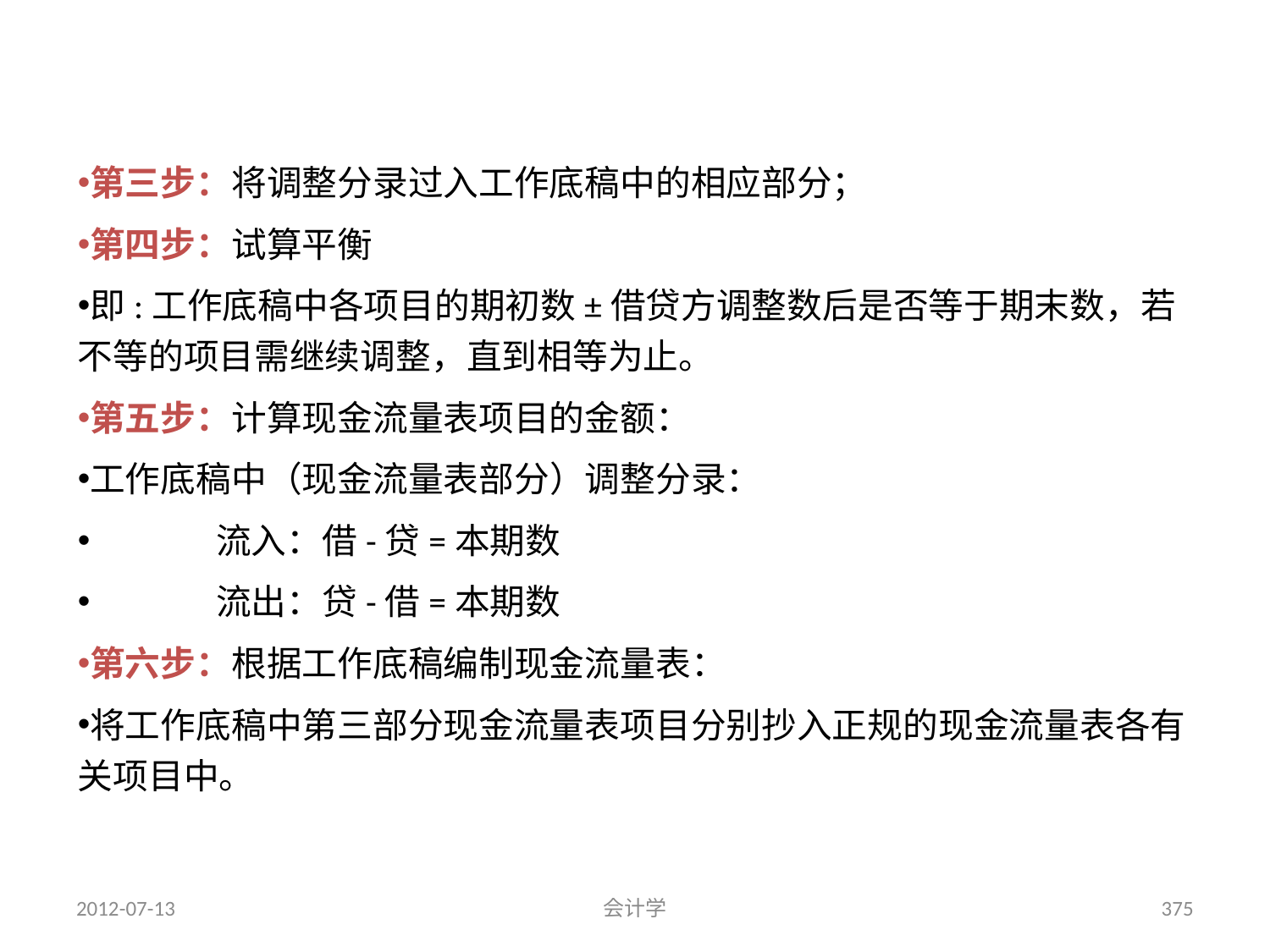

第三步：将调整分录过入工作底稿中的相应部分；
第四步：试算平衡
即:工作底稿中各项目的期初数±借贷方调整数后是否等于期末数，若不等的项目需继续调整，直到相等为止。
第五步：计算现金流量表项目的金额：
工作底稿中（现金流量表部分）调整分录：
               流入：借-贷=本期数
               流出：贷-借=本期数
第六步：根据工作底稿编制现金流量表：
将工作底稿中第三部分现金流量表项目分别抄入正规的现金流量表各有关项目中。
2012-07-13
会计学
375